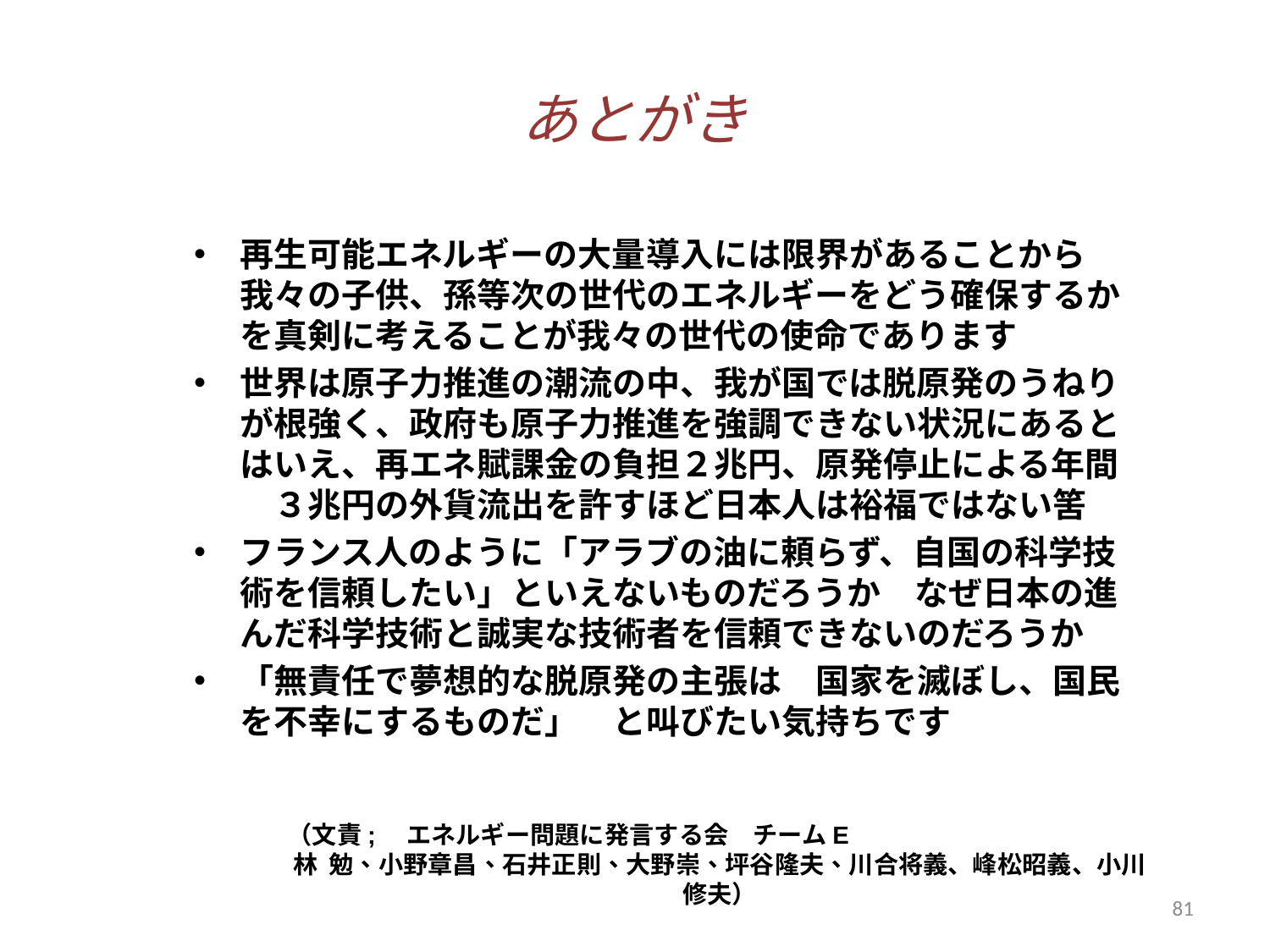

# あとがき
再生可能エネルギーの大量導入には限界があることから我々の子供、孫等次の世代のエネルギーをどう確保するかを真剣に考えることが我々の世代の使命であります
世界は原子力推進の潮流の中、我が国では脱原発のうねりが根強く、政府も原子力推進を強調できない状況にあるとはいえ、再エネ賦課金の負担２兆円、原発停止による年間　３兆円の外貨流出を許すほど日本人は裕福ではない筈
フランス人のように「アラブの油に頼らず、自国の科学技術を信頼したい」といえないものだろうか　なぜ日本の進んだ科学技術と誠実な技術者を信頼できないのだろうか
「無責任で夢想的な脱原発の主張は　国家を滅ぼし、国民を不幸にするものだ」　と叫びたい気持ちです
（文責;　エネルギー問題に発言する会　チームE
林  勉、小野章昌、石井正則、大野崇、坪谷隆夫、川合将義、峰松昭義、小川修夫）
81